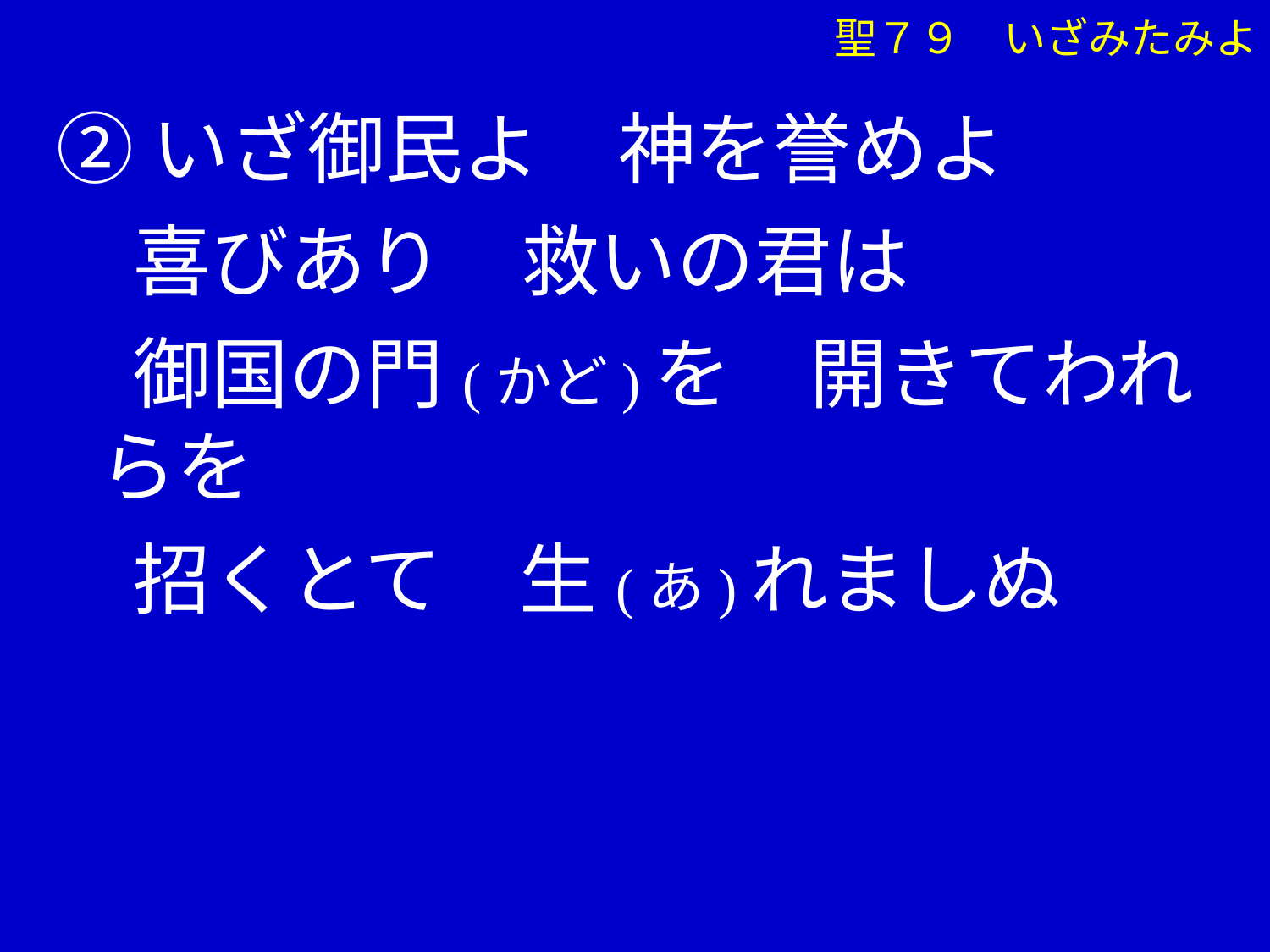

②いざ御民よ　神を誉めよ
　喜びあり　救いの君は
　御国の門(かど)を　開きてわれらを
　招くとて　生(あ)れましぬ
聖７９　いざみたみよ